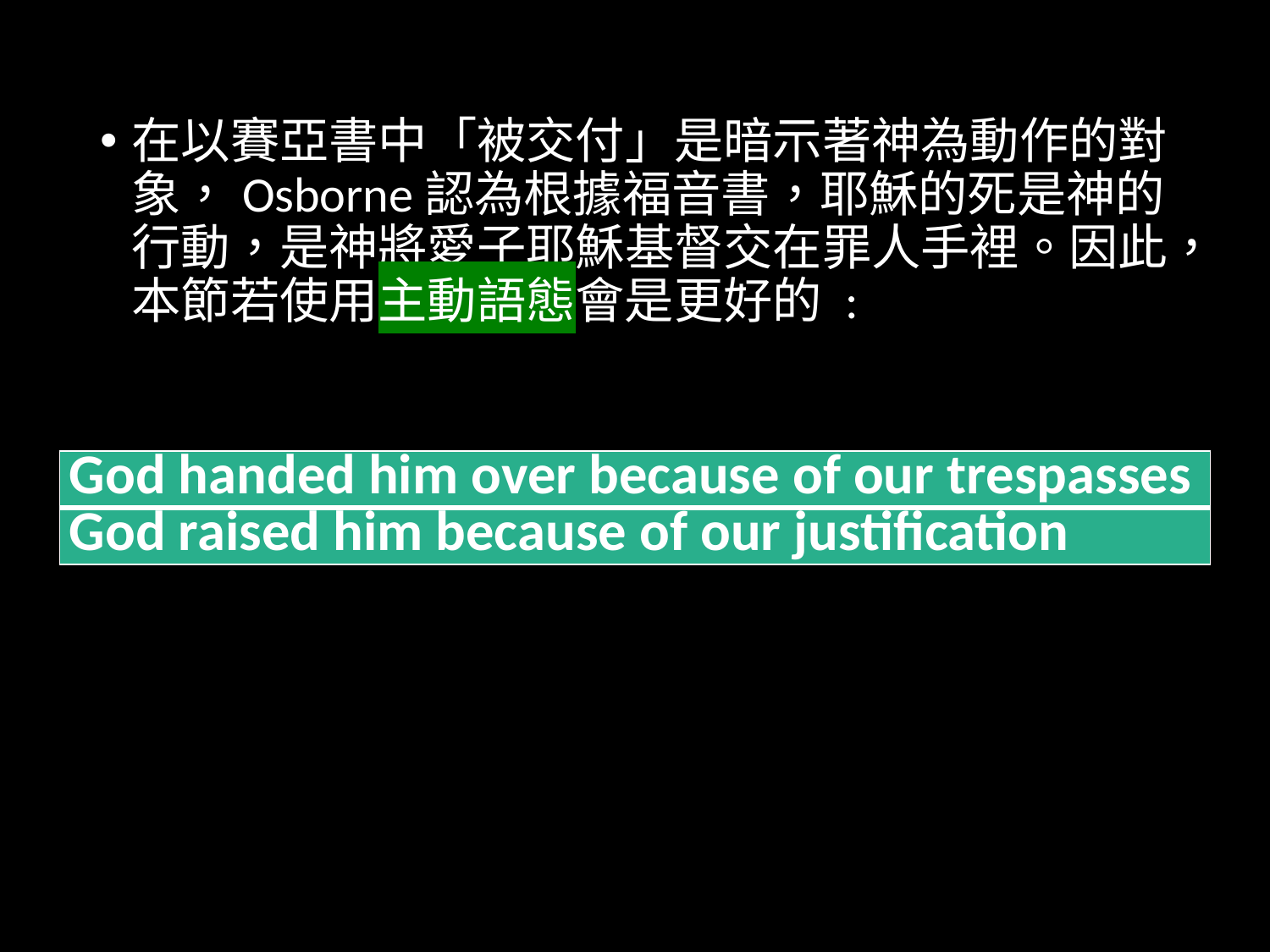

在以賽亞書中「被交付」是暗示著神為動作的對象，Osborne認為根據福音書，耶穌的死是神的行動，是神將愛子耶穌基督交在罪人手裡。因此，本節若使用主動語態會是更好的 :

| God handed him over because of our trespasses |
| --- |
| God raised him because of our justification |